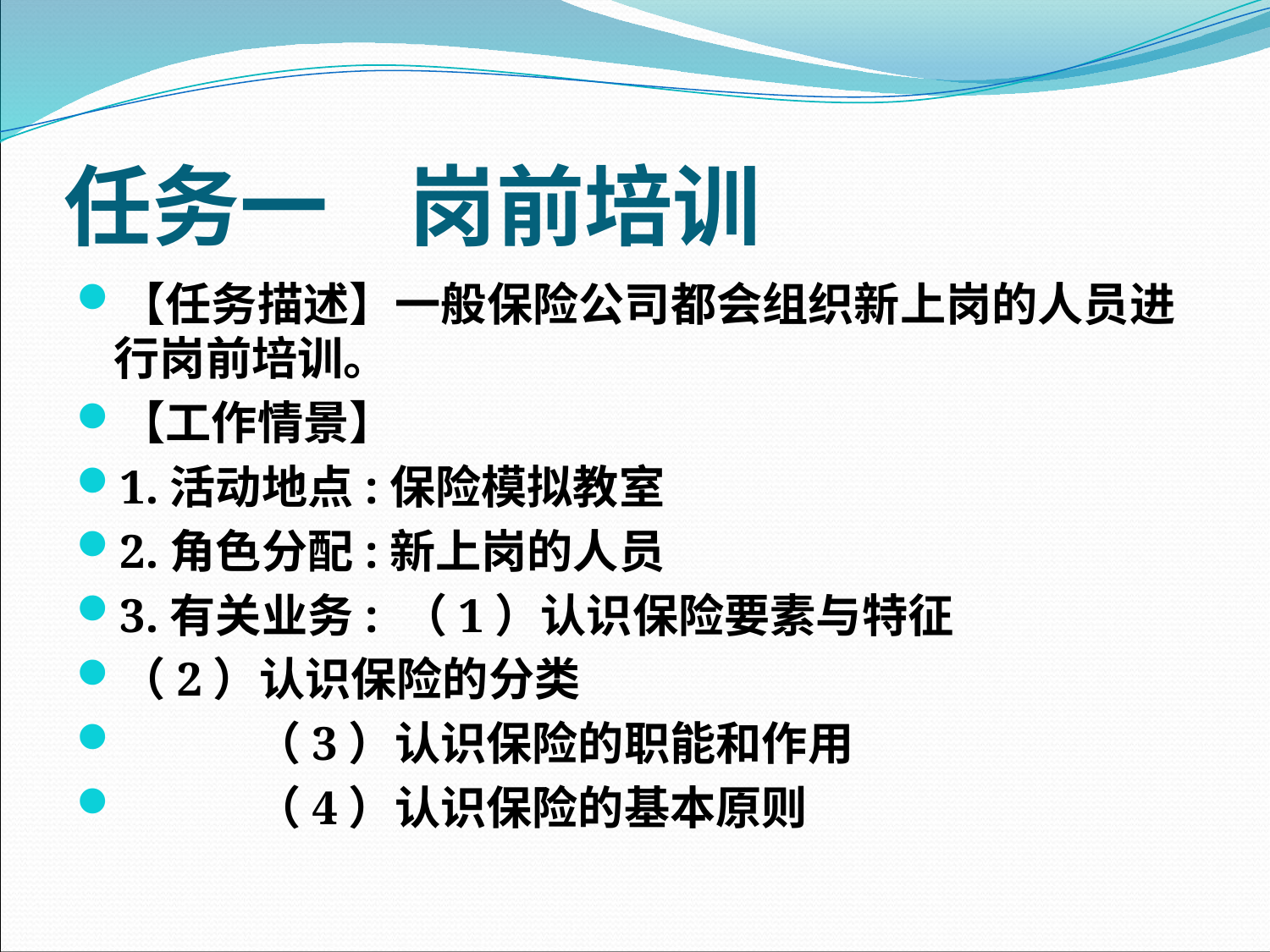

# 任务一    岗前培训
【任务描述】一般保险公司都会组织新上岗的人员进行岗前培训。
【工作情景】
1.活动地点:保险模拟教室
2.角色分配:新上岗的人员
3.有关业务: （1）认识保险要素与特征
（2）认识保险的分类
            （3）认识保险的职能和作用
            （4）认识保险的基本原则